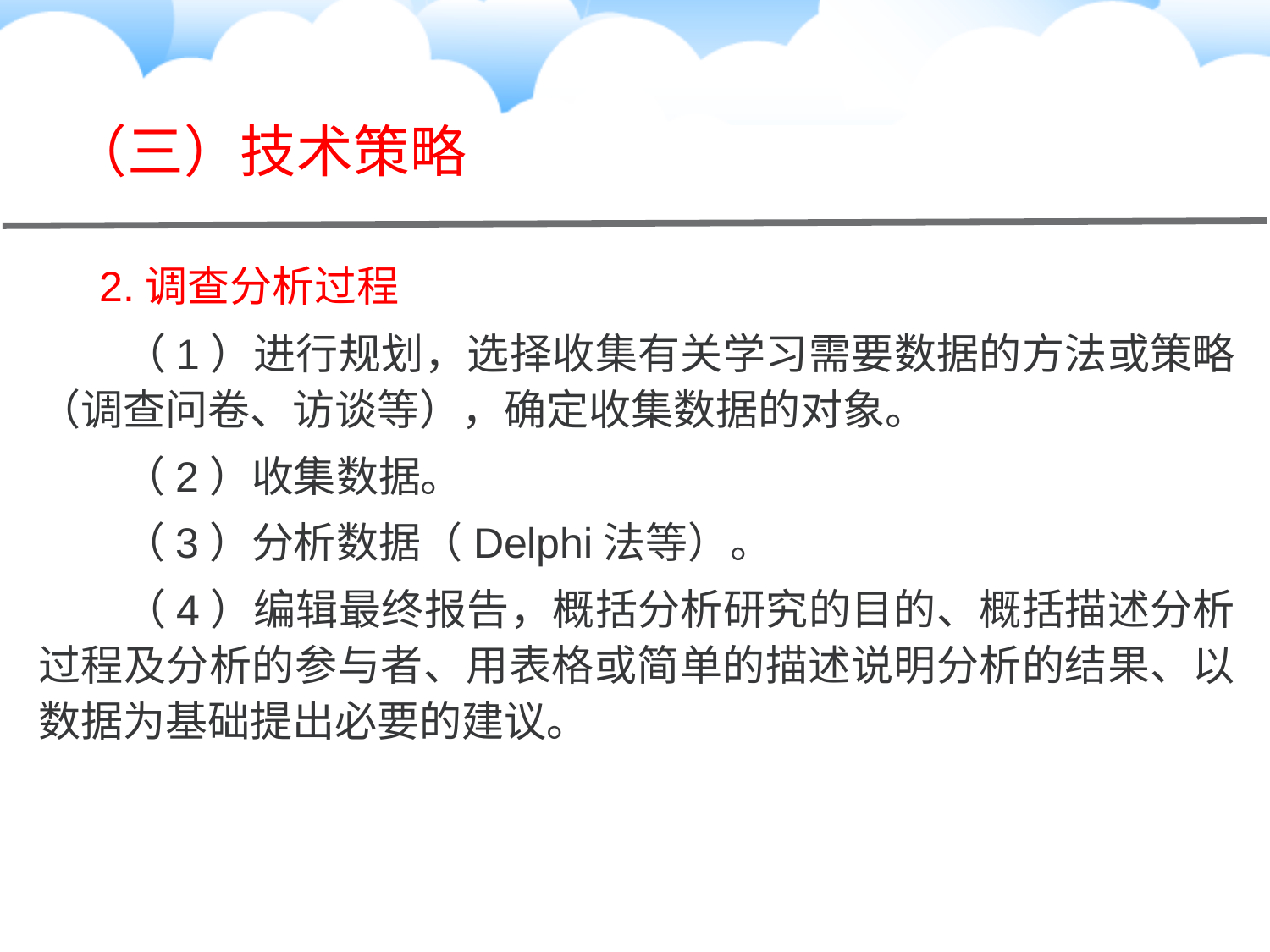

# （三）技术策略
　2.调查分析过程
　　（1）进行规划，选择收集有关学习需要数据的方法或策略（调查问卷、访谈等），确定收集数据的对象。
　　（2）收集数据。
　　（3）分析数据（Delphi法等）。
　　（4）编辑最终报告，概括分析研究的目的、概括描述分析过程及分析的参与者、用表格或简单的描述说明分析的结果、以数据为基础提出必要的建议。